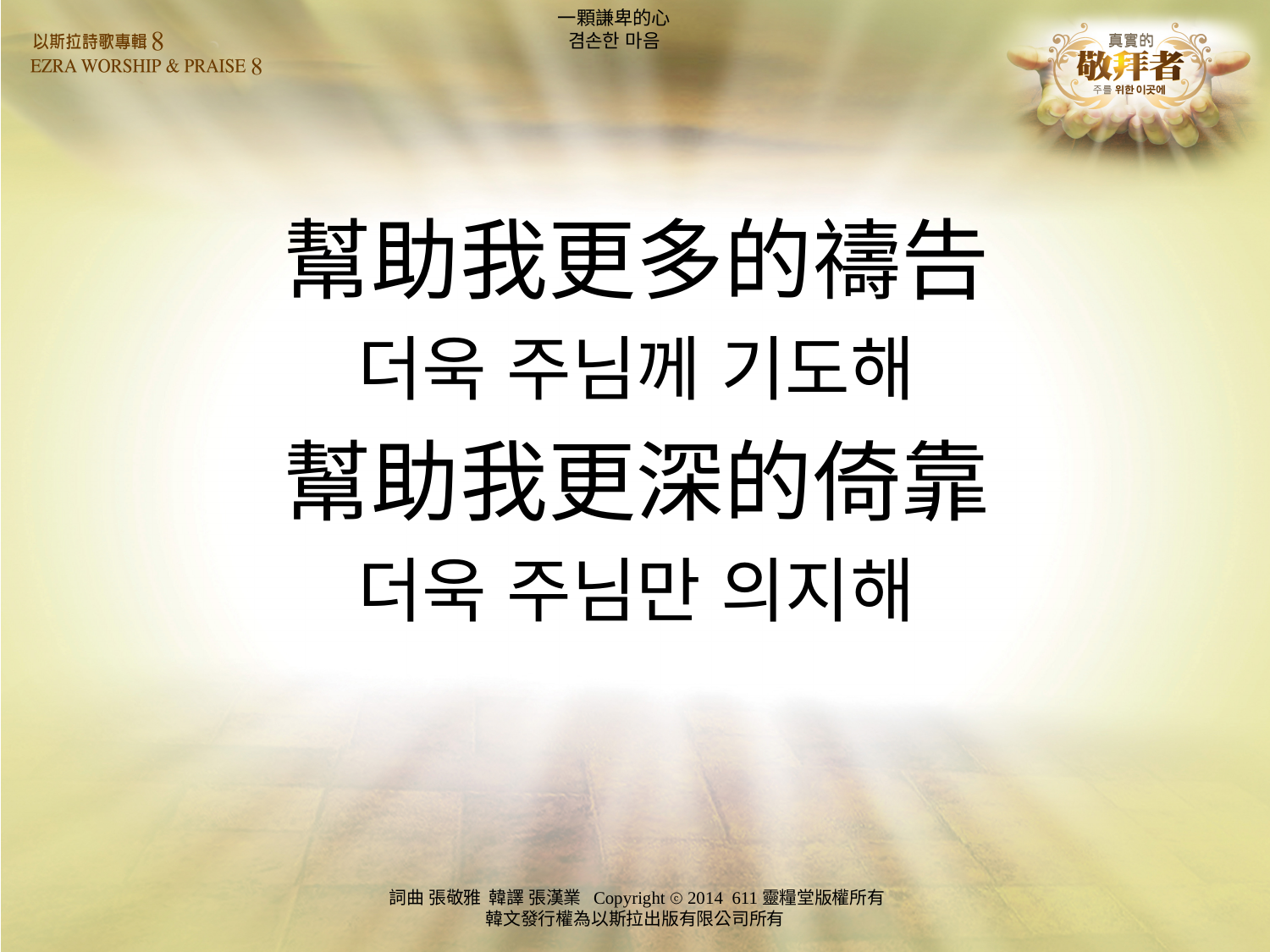

# 一顆謙卑的心 겸손한 마음
幫助我更多的禱告
더욱 주님께 기도해
幫助我更深的倚靠
더욱 주님만 의지해

詞曲 張敬雅  韓譯 張漢業  Copyright ⓒ 2014  611靈糧堂版權所有
韓文發行權為以斯拉出版有限公司所有